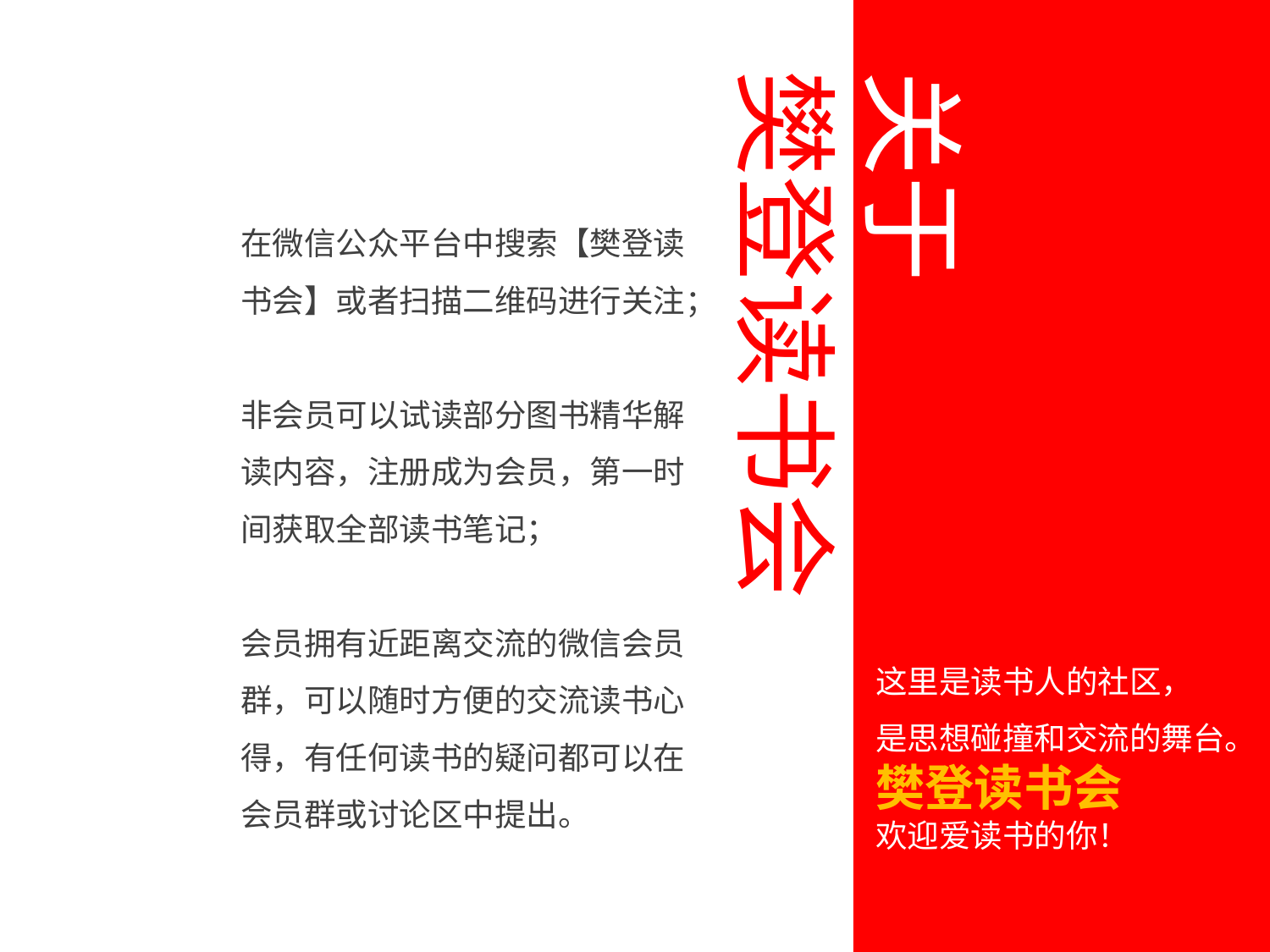

关于
樊登读书会
在微信公众平台中搜索【樊登读书会】或者扫描二维码进行关注；

非会员可以试读部分图书精华解读内容，注册成为会员，第一时间获取全部读书笔记；

会员拥有近距离交流的微信会员群，可以随时方便的交流读书心得，有任何读书的疑问都可以在会员群或讨论区中提出。
这里是读书人的社区，
是思想碰撞和交流的舞台。
樊登读书会
欢迎爱读书的你！